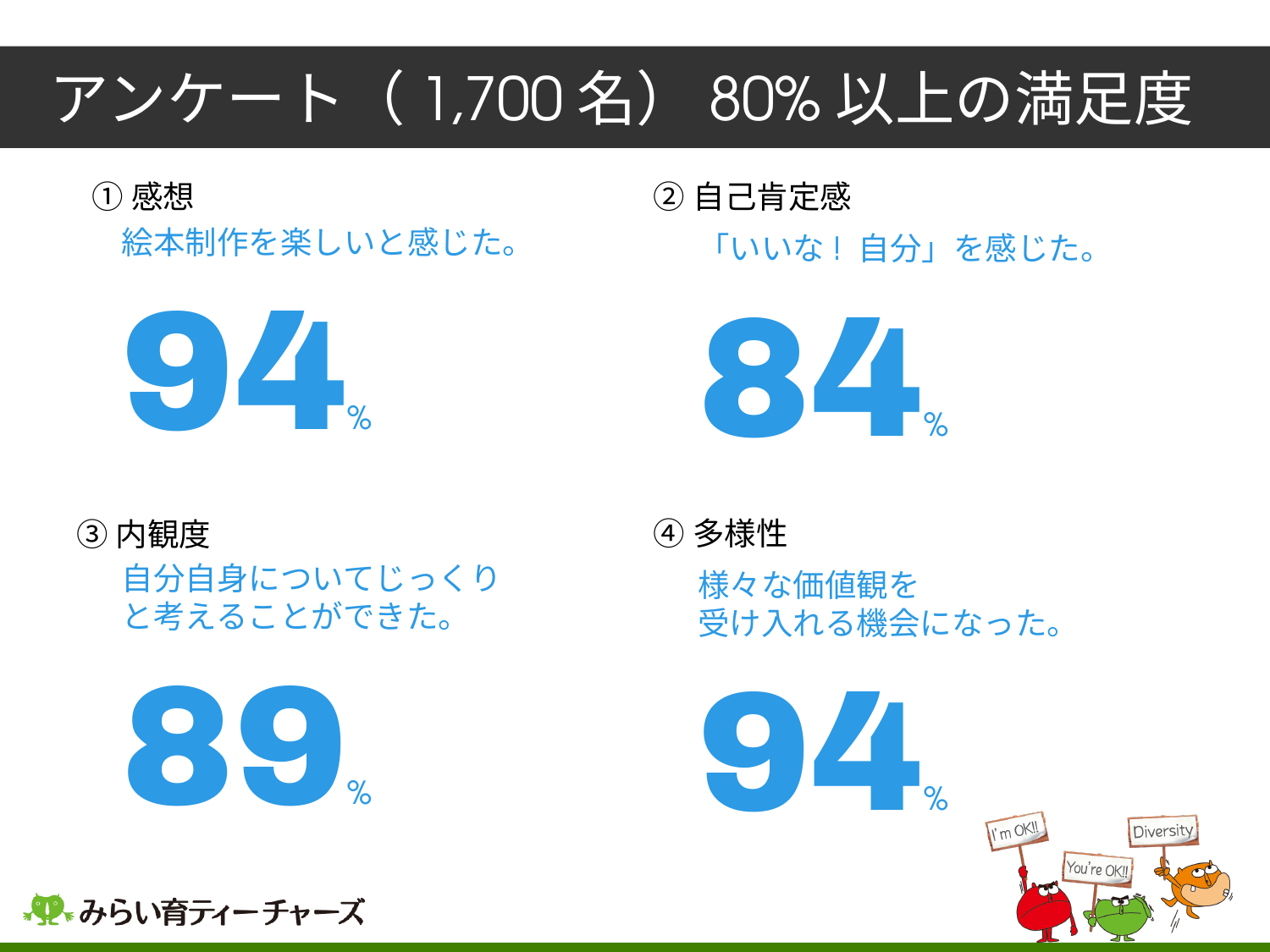

アンケート（1,700名）80%以上の満足度
①感想

②自己肯定感
絵本制作を楽しいと感じた。94%
「いいな! 自分」を感じた。84%
④多様性
③内観度

自分自身についてじっくり
と考えることができた。　89%
様々な価値観を
受け入れる機会になった。
94%